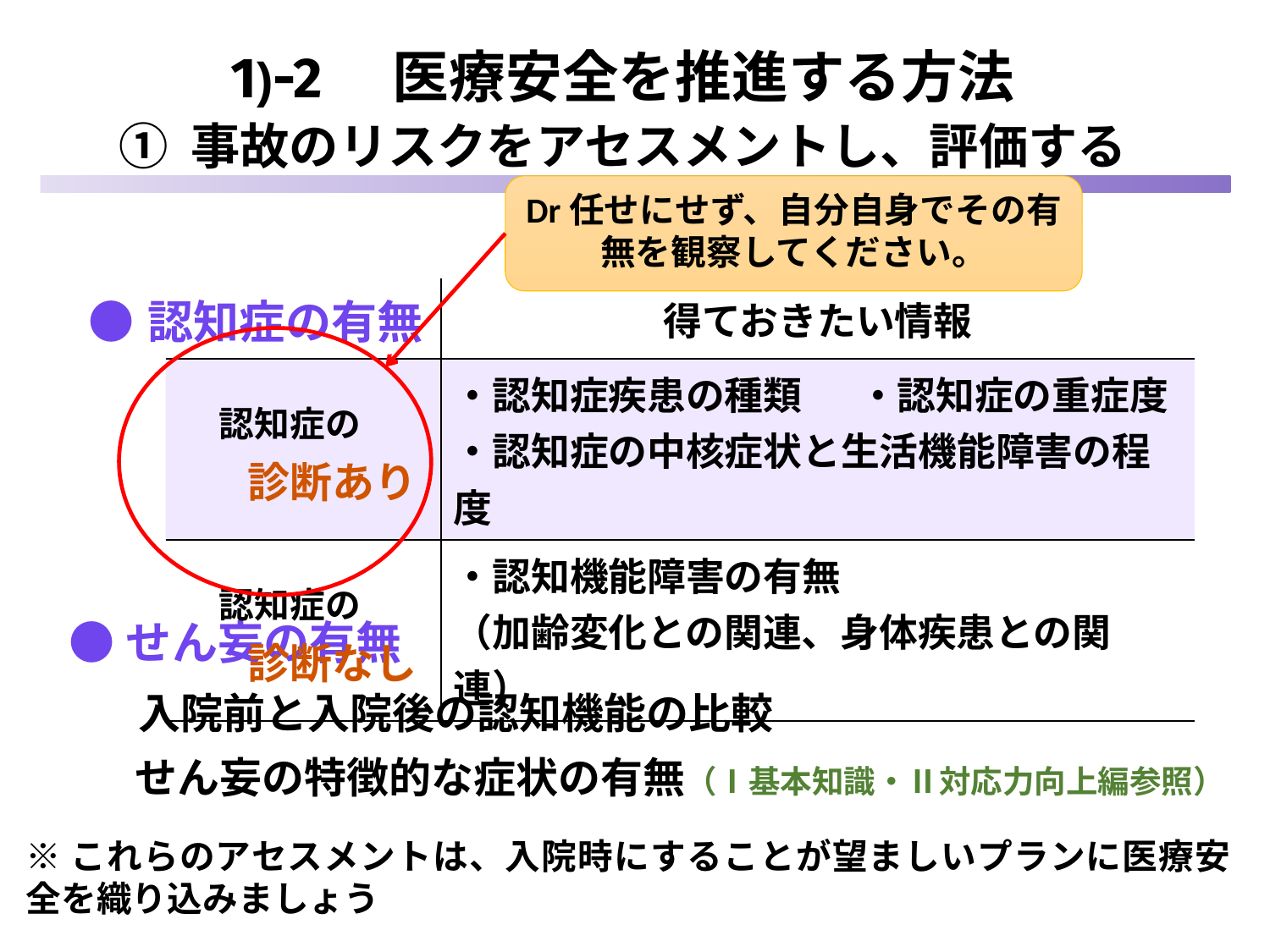

1)-2　医療安全を推進する方法
① 事故のリスクをアセスメントし、評価する

Dr任せにせず、自分自身でその有無を観察してください。

    ●せん妄の有無
　      入院前と入院後の認知機能の比較
　       せん妄の特徴的な症状の有無（Ⅰ基本知識・Ⅱ対応力向上編参照）
※これらのアセスメントは、入院時にすることが望ましいプランに医療安全を織り込みましょう
| ●認知症の有無 |  | 得ておきたい情報 |
| --- | --- | --- |
|  | 認知症の 診断あり | ・認知症疾患の種類 　・認知症の重症度 ・認知症の中核症状と生活機能障害の程度 |
|  | 認知症の 診断なし | ・認知機能障害の有無 （加齢変化との関連、身体疾患との関連） |